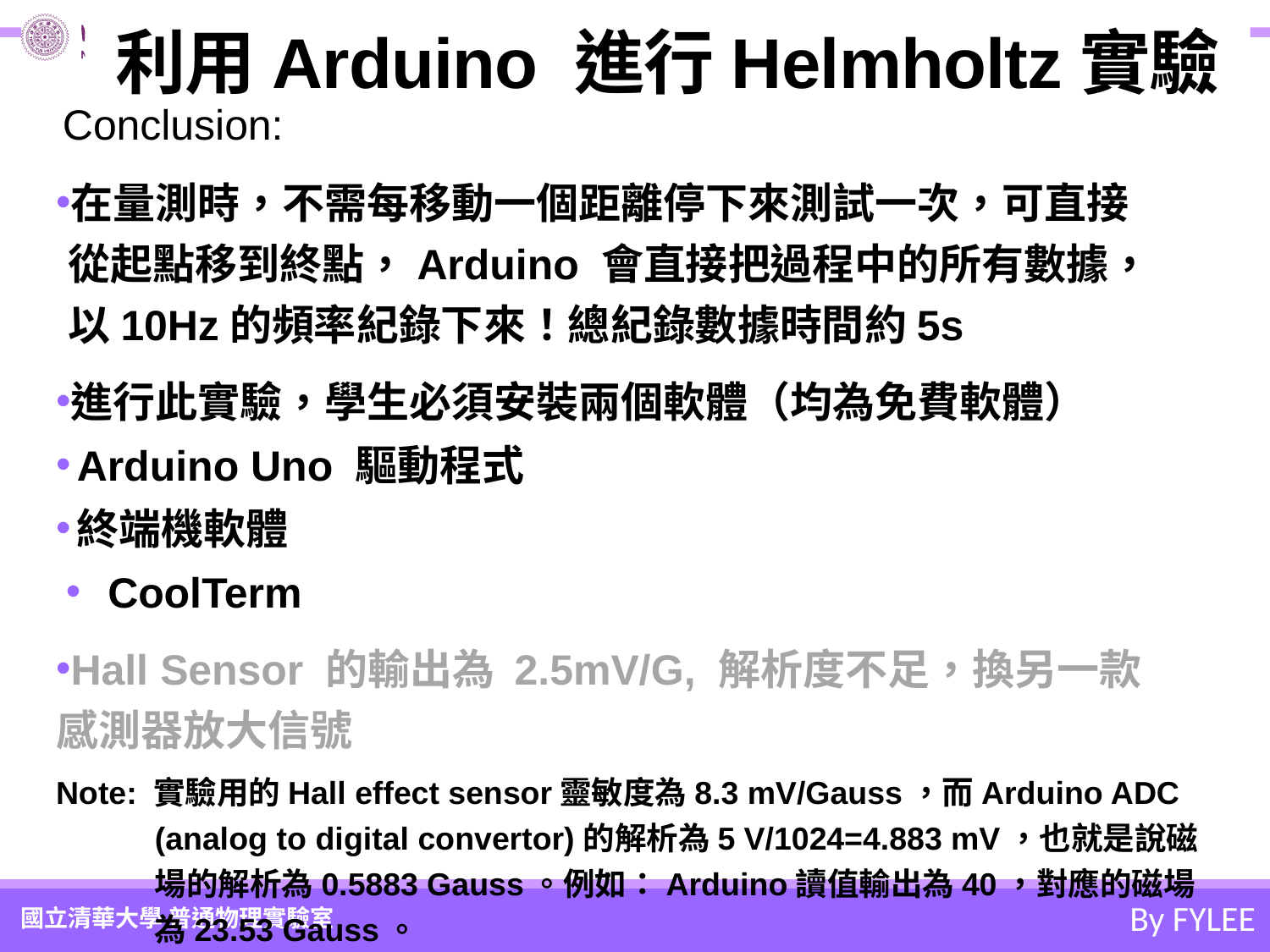

# 利用Arduino 進行Helmholtz實驗

Conclusion:
在量測時，不需每移動一個距離停下來測試一次，可直接從起點移到終點，Arduino 會直接把過程中的所有數據，以10Hz的頻率紀錄下來！總紀錄數據時間約5s
進行此實驗，學生必須安裝兩個軟體（均為免費軟體）
Arduino Uno 驅動程式
終端機軟體
 CoolTerm
Hall Sensor 的輸出為 2.5mV/G, 解析度不足，換另一款感測器放大信號
Note: 實驗用的Hall effect sensor靈敏度為8.3 mV/Gauss，而Arduino ADC (analog to digital convertor)的解析為5 V/1024=4.883 mV，也就是說磁場的解析為0.5883 Gauss。例如：Arduino讀值輸出為40，對應的磁場為23.53 Gauss。